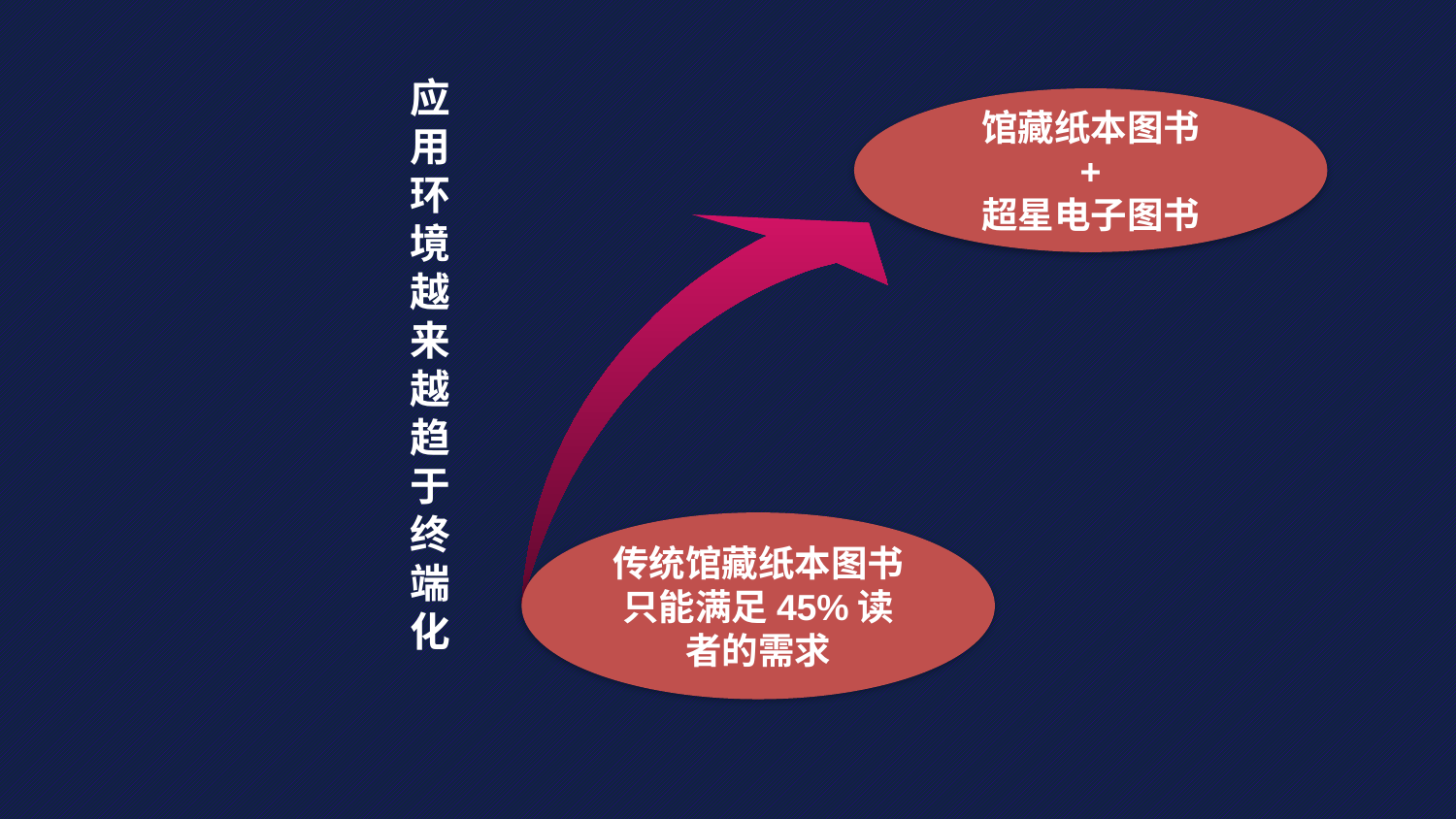

应
用
环
境
越
来
越
趋
于
终
端
化
馆藏纸本图书
+
超星电子图书

传统馆藏纸本图书只能满足45%读者的需求